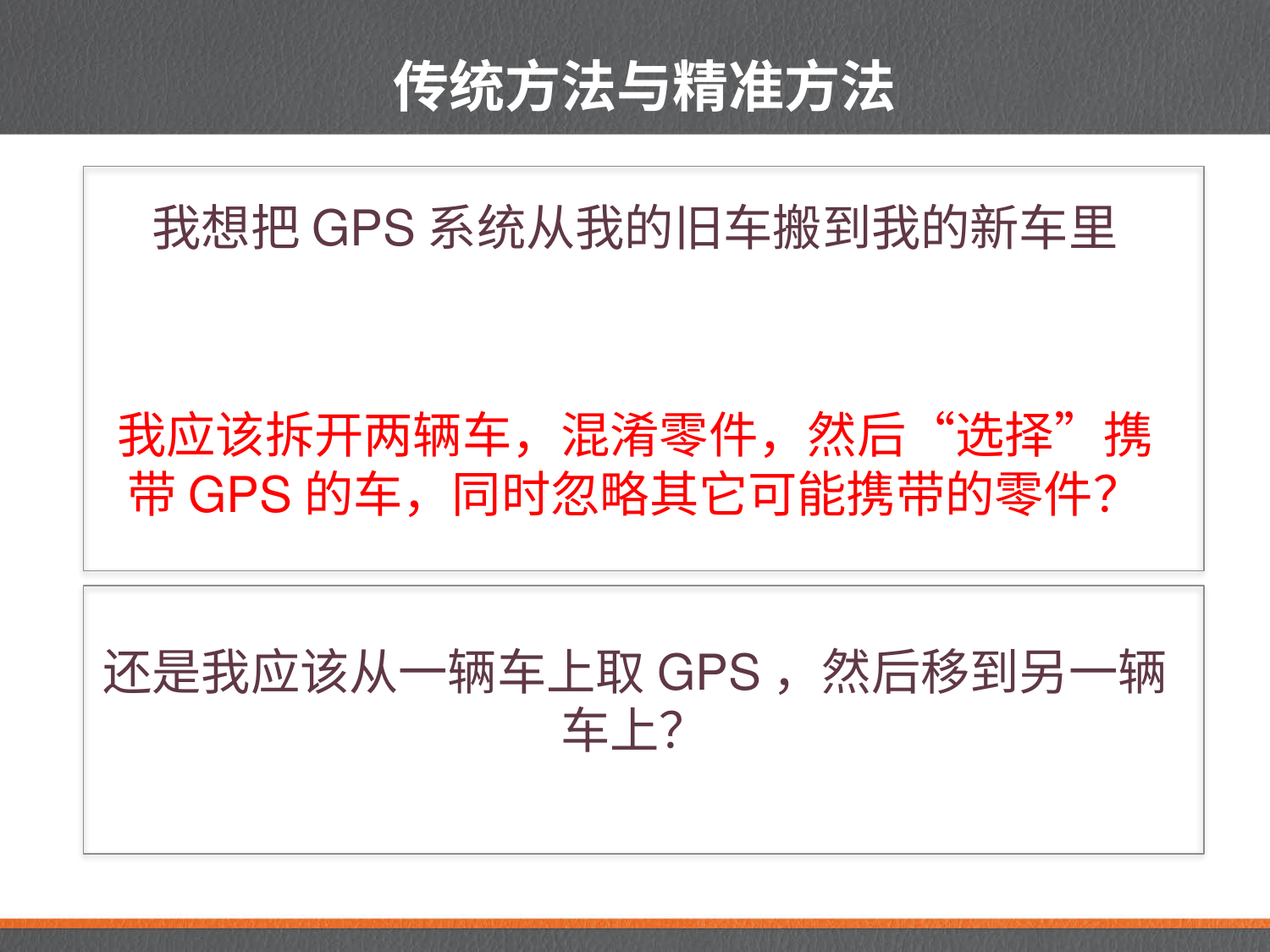

# 传统方法与精准方法

我想把GPS系统从我的旧车搬到我的新车里

我应该拆开两辆车，混淆零件，然后“选择”携带GPS的车，同时忽略其它可能携带的零件？

还是我应该从一辆车上取GPS，然后移到另一辆车上？